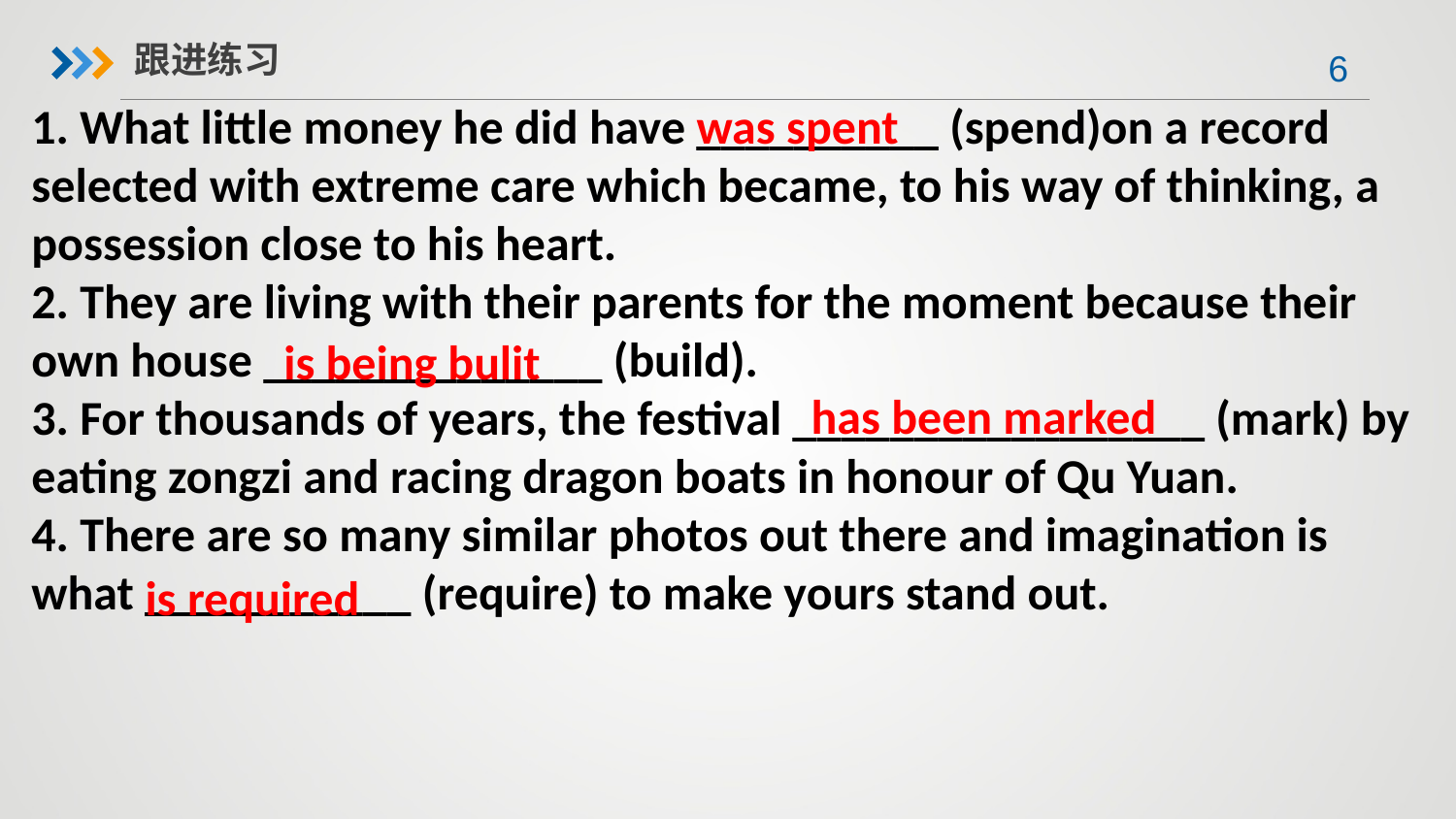

跟进练习
1. What little money he did have __________ (spend)on a record selected with extreme care which became, to his way of thinking, a possession close to his heart.
2. They are living with their parents for the moment because their own house ______________ (build).
3. For thousands of years, the festival _________________ (mark) by eating zongzi and racing dragon boats in honour of Qu Yuan.
4. There are so many similar photos out there and imagination is what ___________ (require) to make yours stand out.
was spent
is being bulit
has been marked
is required